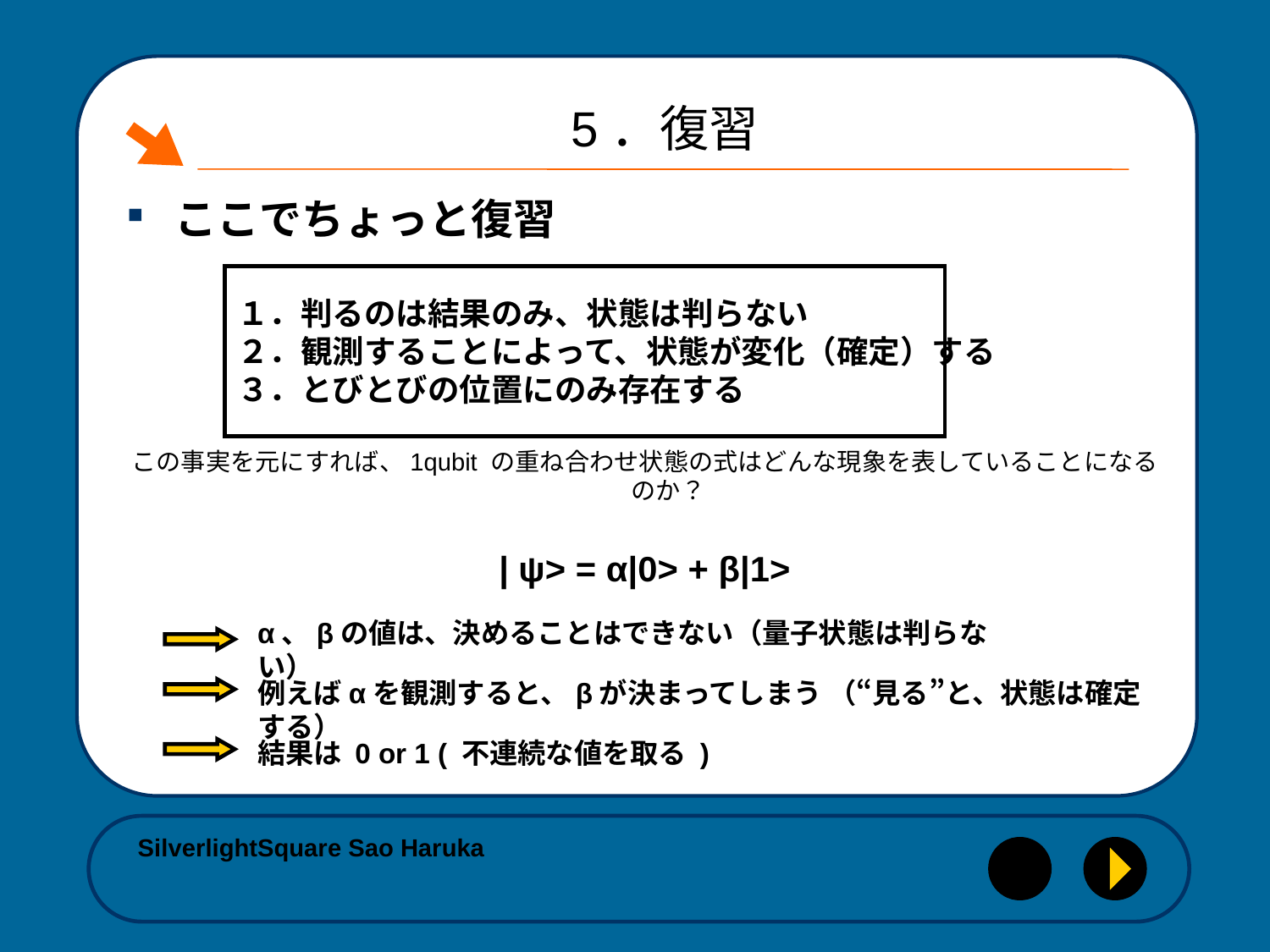

# 5．復習
ここでちょっと復習

この事実を元にすれば、1qubit の重ね合わせ状態の式はどんな現象を表していることになるのか？

| ψ> = α|0> + β|1>

１．判るのは結果のみ、状態は判らない
２．観測することによって、状態が変化（確定）する
３．とびとびの位置にのみ存在する
α、βの値は、決めることはできない（量子状態は判らない）

例えばαを観測すると、βが決まってしまう （“見る”と、状態は確定する）

結果は 0 or 1 ( 不連続な値を取る )

SilverlightSquare Sao Haruka